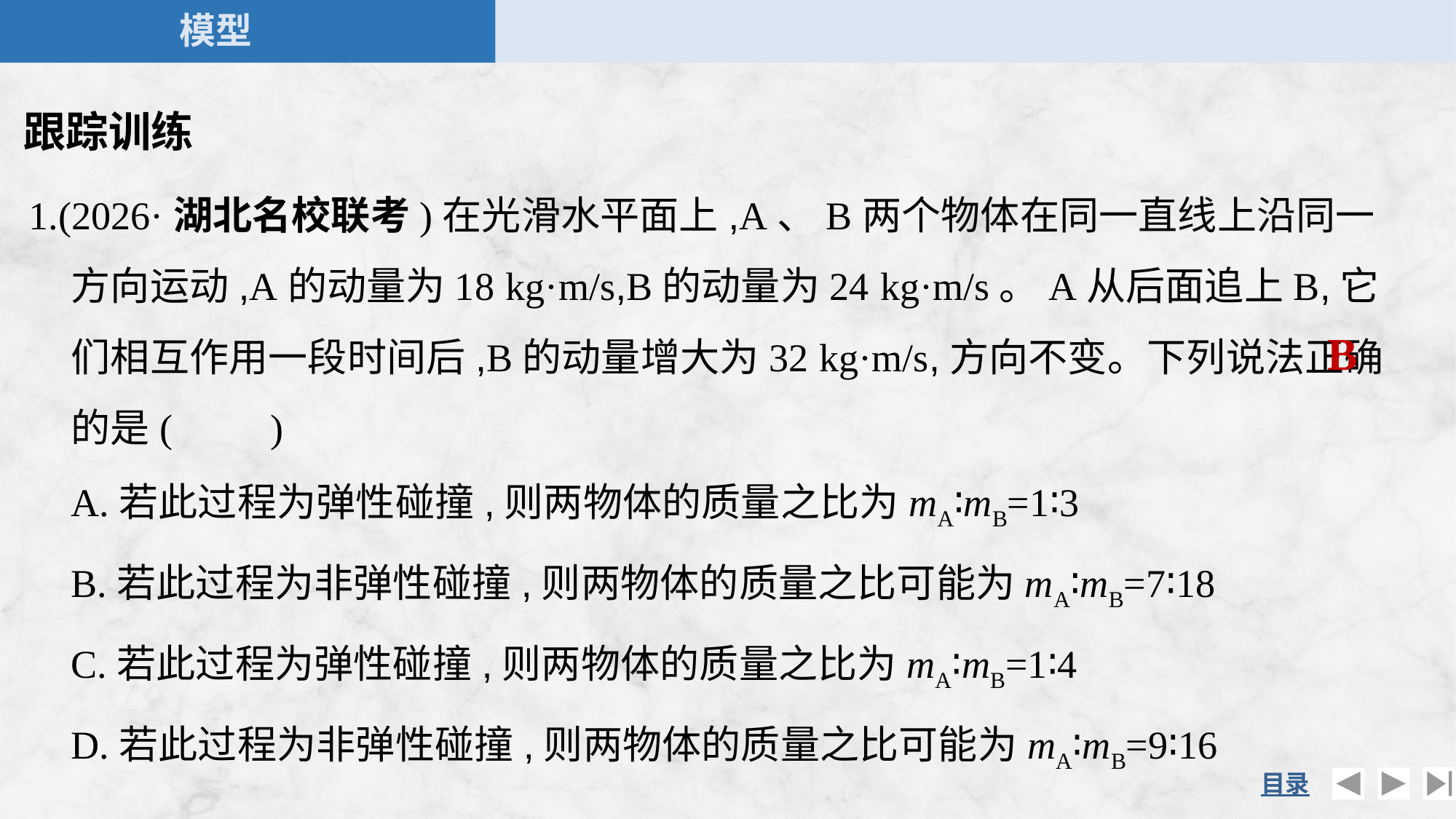

跟踪训练
1.(2026·湖北名校联考)在光滑水平面上,A、B两个物体在同一直线上沿同一方向运动,A的动量为18 kg·m/s,B的动量为24 kg·m/s。A从后面追上B,它们相互作用一段时间后,B的动量增大为32 kg·m/s,方向不变。下列说法正确的是(　　)
	A.若此过程为弹性碰撞,则两物体的质量之比为mA∶mB=1∶3
	B.若此过程为非弹性碰撞,则两物体的质量之比可能为mA∶mB=7∶18
	C.若此过程为弹性碰撞,则两物体的质量之比为mA∶mB=1∶4
	D.若此过程为非弹性碰撞,则两物体的质量之比可能为mA∶mB=9∶16
B